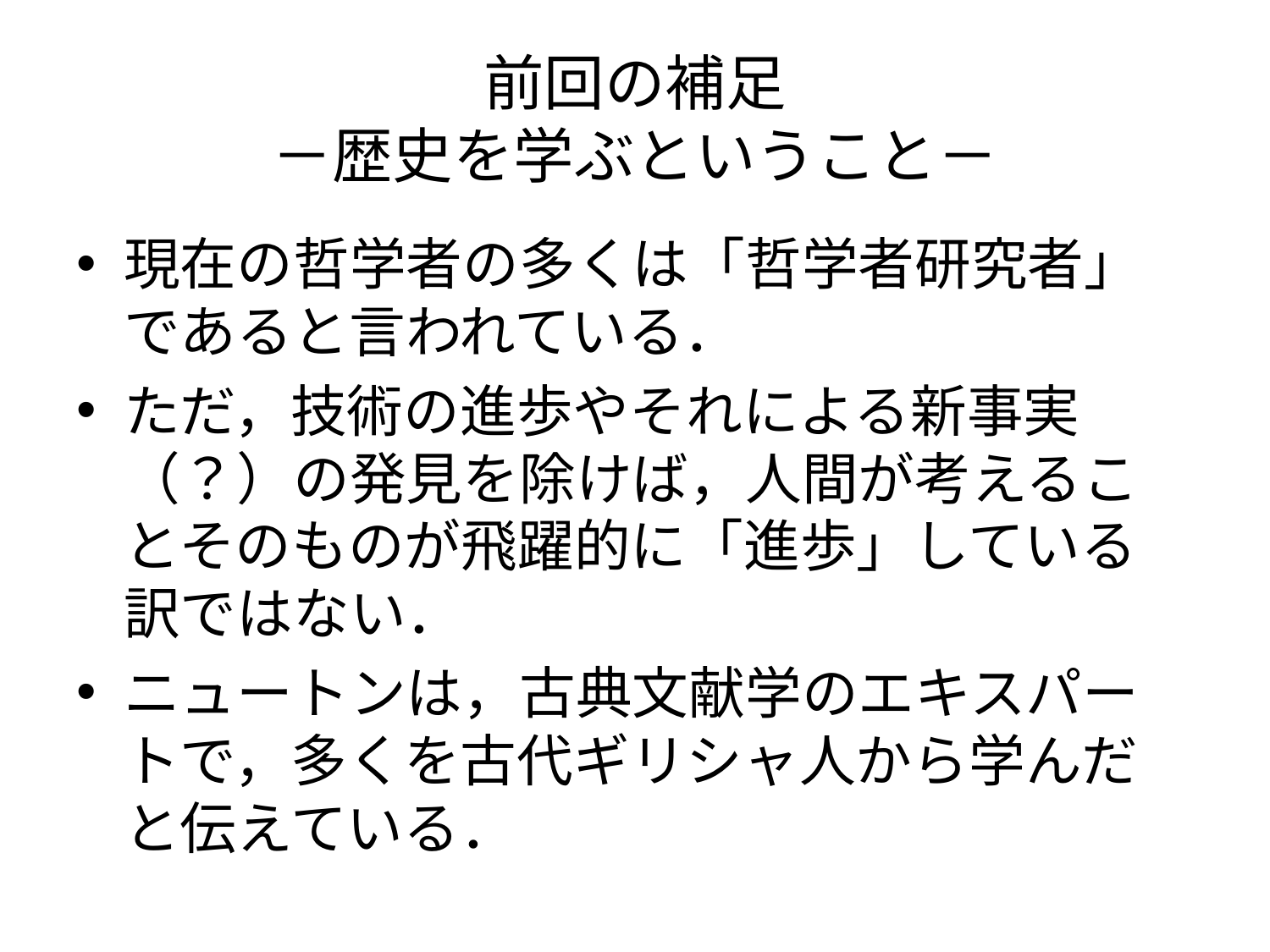

# 前回の補足 －歴史を学ぶということ－
現在の哲学者の多くは「哲学者研究者」であると言われている．
ただ，技術の進歩やそれによる新事実（？）の発見を除けば，人間が考えることそのものが飛躍的に「進歩」している訳ではない．
ニュートンは，古典文献学のエキスパートで，多くを古代ギリシャ人から学んだと伝えている．